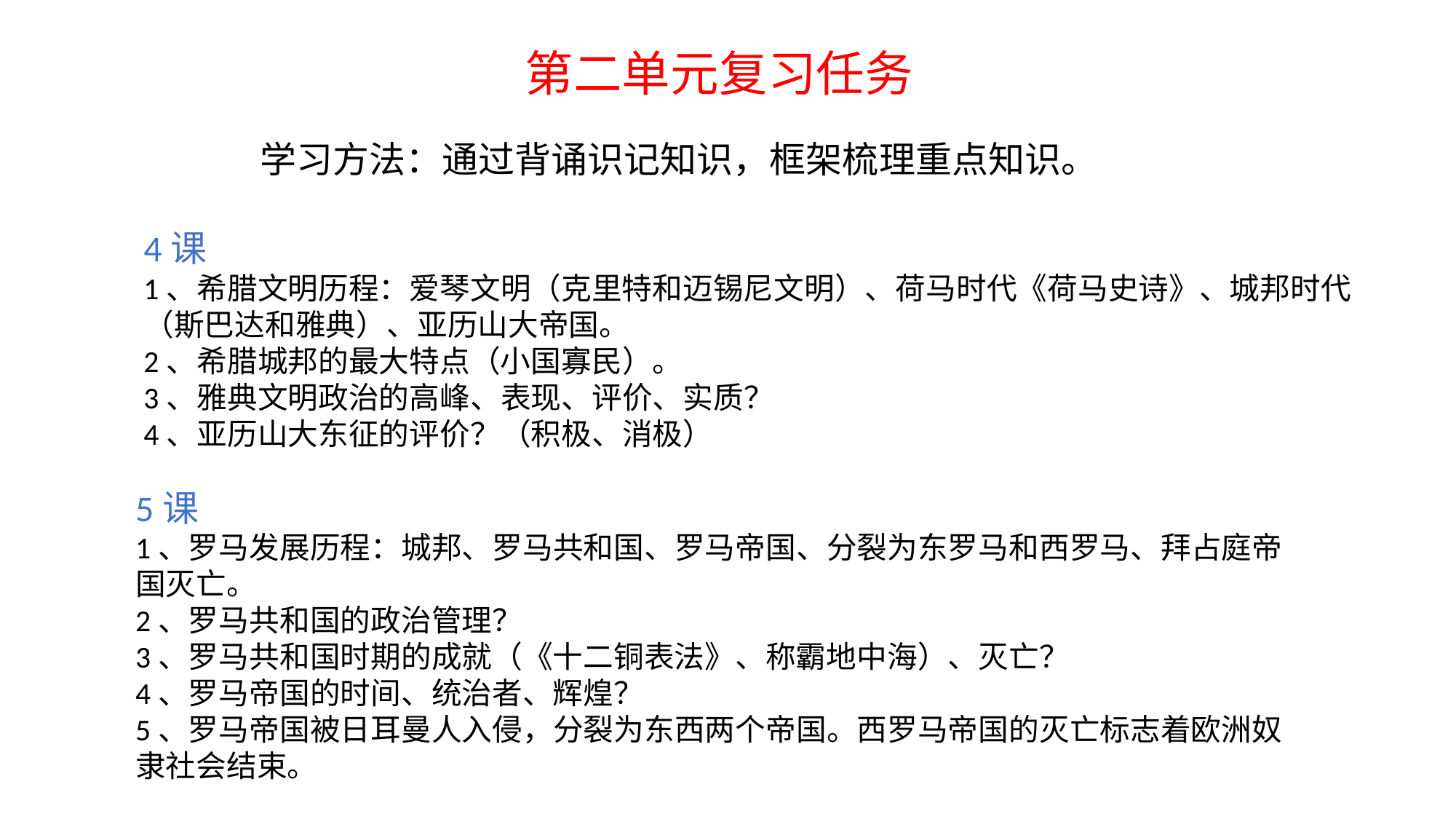

# 第二单元复习任务
学习方法：通过背诵识记知识，框架梳理重点知识。
4课
1、希腊文明历程：爱琴文明（克里特和迈锡尼文明）、荷马时代《荷马史诗》、城邦时代（斯巴达和雅典）、亚历山大帝国。
2、希腊城邦的最大特点（小国寡民）。
3、雅典文明政治的高峰、表现、评价、实质？
4、亚历山大东征的评价？（积极、消极）
5课
1、罗马发展历程：城邦、罗马共和国、罗马帝国、分裂为东罗马和西罗马、拜占庭帝国灭亡。
2、罗马共和国的政治管理？
3、罗马共和国时期的成就（《十二铜表法》、称霸地中海）、灭亡？
4、罗马帝国的时间、统治者、辉煌？
5、罗马帝国被日耳曼人入侵，分裂为东西两个帝国。西罗马帝国的灭亡标志着欧洲奴隶社会结束。